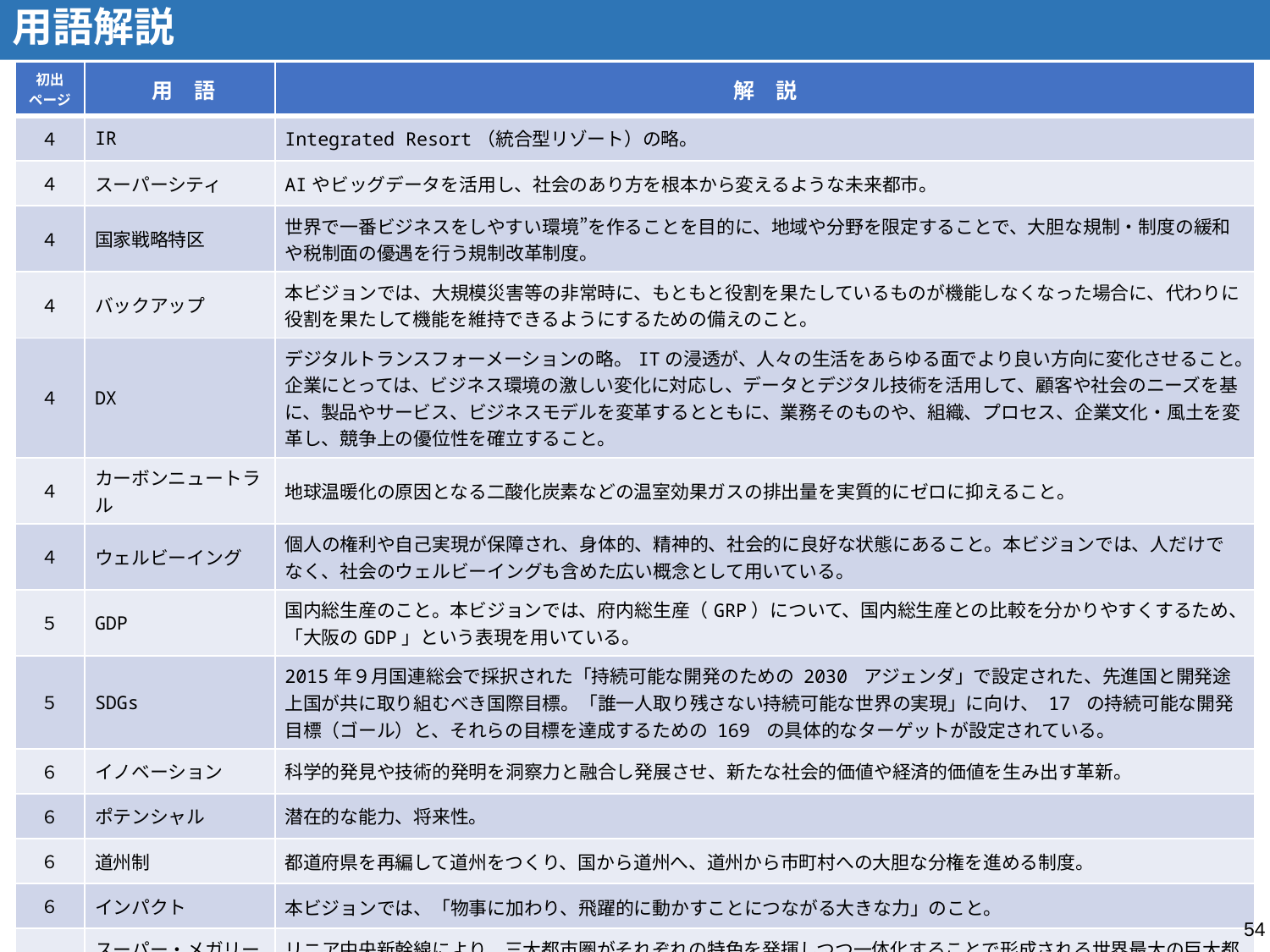

用語解説
| 初出 ページ | 用　語 | 解　説 |
| --- | --- | --- |
| ４ | IR | Integrated Resort（統合型リゾート）の略。 |
| ４ | スーパーシティ | AIやビッグデータを活用し、社会のあり方を根本から変えるような未来都市。 |
| ４ | 国家戦略特区 | 世界で一番ビジネスをしやすい環境”を作ることを目的に、地域や分野を限定することで、大胆な規制・制度の緩和や税制面の優遇を行う規制改革制度。 |
| ４ | バックアップ | 本ビジョンでは、大規模災害等の非常時に、もともと役割を果たしているものが機能しなくなった場合に、代わりに役割を果たして機能を維持できるようにするための備えのこと。 |
| ４ | DX | デジタルトランスフォーメーションの略。ITの浸透が、人々の生活をあらゆる面でより良い方向に変化させること。企業にとっては、ビジネス環境の激しい変化に対応し、データとデジタル技術を活用して、顧客や社会のニーズを基に、製品やサービス、ビジネスモデルを変革するとともに、業務そのものや、組織、プロセス、企業文化・風土を変革し、競争上の優位性を確立すること。 |
| ４ | カーボンニュートラル | 地球温暖化の原因となる二酸化炭素などの温室効果ガスの排出量を実質的にゼロに抑えること。 |
| ４ | ウェルビーイング | 個人の権利や自己実現が保障され、身体的、精神的、社会的に良好な状態にあること。本ビジョンでは、人だけでなく、社会のウェルビーイングも含めた広い概念として用いている。 |
| ５ | GDP | 国内総生産のこと。本ビジョンでは、府内総生産（GRP）について、国内総生産との比較を分かりやすくするため、「大阪のGDP」という表現を用いている。 |
| ５ | SDGs | 2015年９月国連総会で採択された「持続可能な開発のための 2030 アジェンダ」で設定された、先進国と開発途上国が共に取り組むべき国際目標。「誰一人取り残さない持続可能な世界の実現」に向け、 17 の持続可能な開発目標（ゴール）と、それらの目標を達成するための 169 の具体的なターゲットが設定されている。 |
| ６ | イノベーション | 科学的発見や技術的発明を洞察力と融合し発展させ、新たな社会的価値や経済的価値を生み出す革新。 |
| ６ | ポテンシャル | 潜在的な能力、将来性。 |
| ６ | 道州制 | 都道府県を再編して道州をつくり、国から道州へ、道州から市町村への大胆な分権を進める制度。 |
| ６ | インパクト | 本ビジョンでは、「物事に加わり、飛躍的に動かすことにつながる大きな力」のこと。 |
| ７ | スーパー・メガリージョン | リニア中央新幹線により、三大都市圏がそれぞれの特色を発揮しつつ一体化することで形成される世界最大の巨大都市圏。 |
| ８ | アニマルスピリッツ | (企業家の)野心的な意欲。 |
54